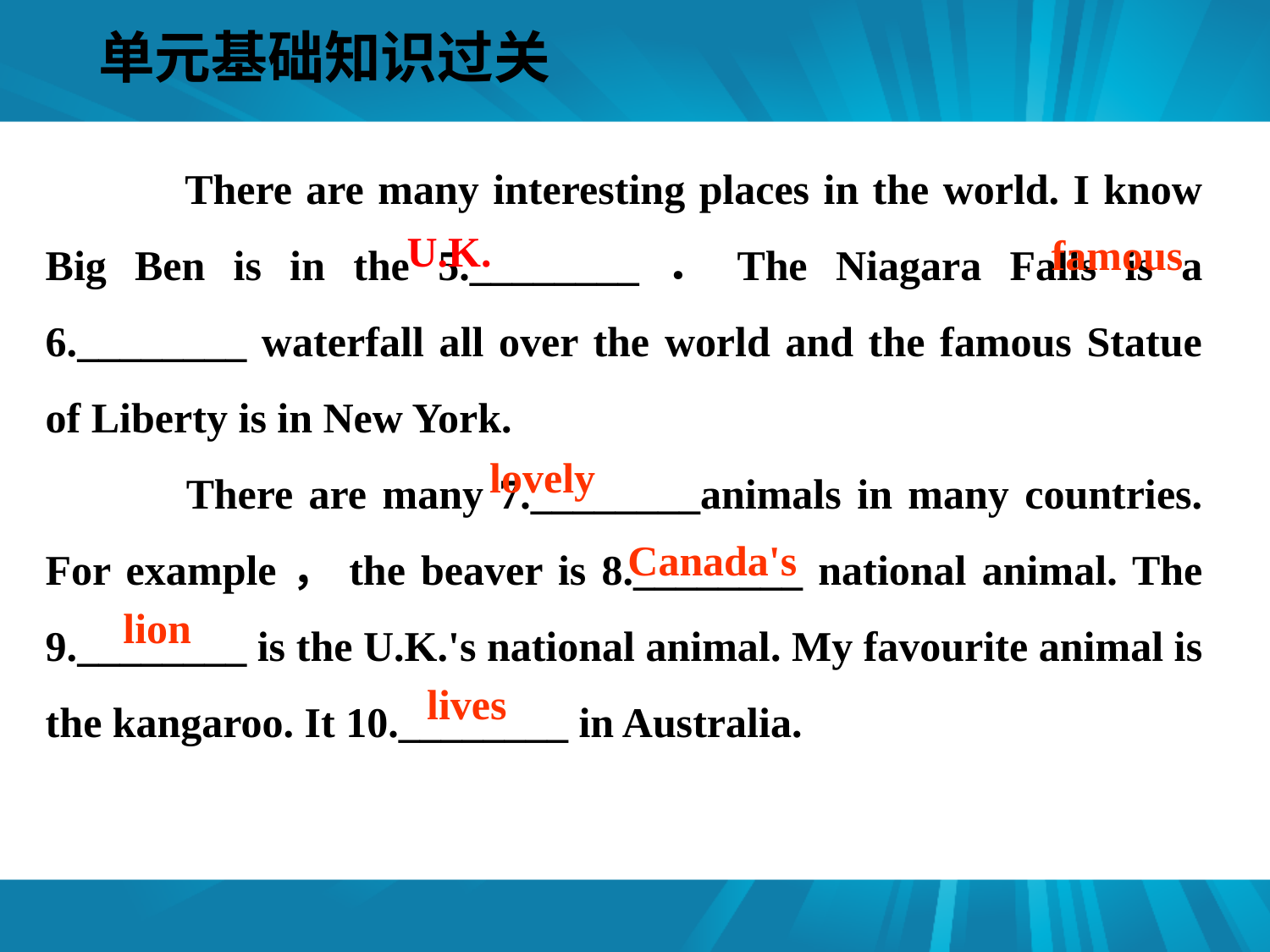

单元基础知识过关
#
          There are many interesting places in the world. I know Big Ben is in the 5.________．The Niagara Falls is a 6.________ waterfall all over the world and the famous Statue of Liberty is in New York.
         There are many 7.________animals in many countries. For example，the beaver is 8.________ national animal. The 9.________ is the U.K.'s national animal. My favourite animal is the kangaroo. It 10.________ in Australia.
U.K.
famous
lovely

Canada's
lion
lives